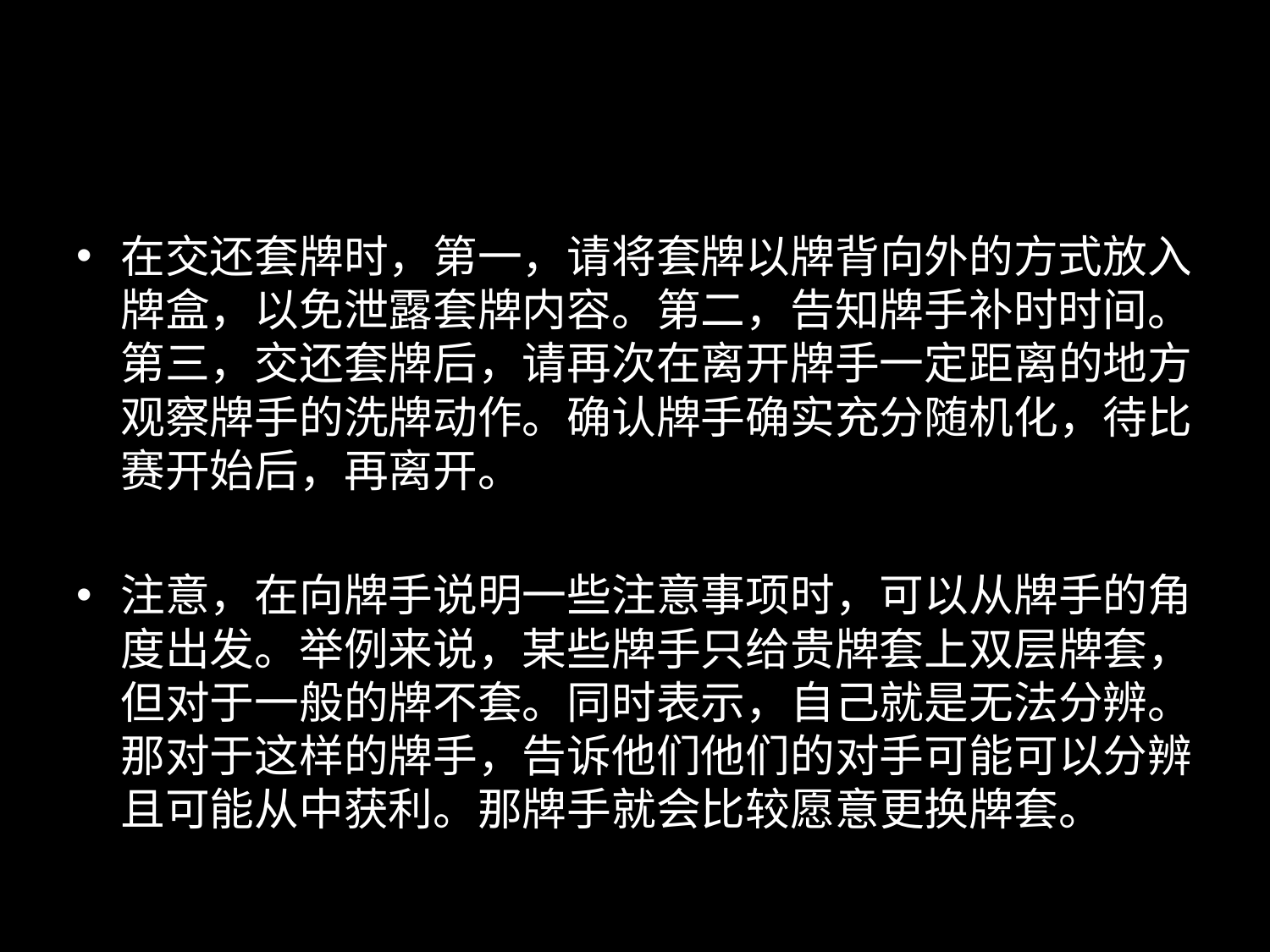

#
在交还套牌时，第一，请将套牌以牌背向外的方式放入牌盒，以免泄露套牌内容。第二，告知牌手补时时间。第三，交还套牌后，请再次在离开牌手一定距离的地方观察牌手的洗牌动作。确认牌手确实充分随机化，待比赛开始后，再离开。

注意，在向牌手说明一些注意事项时，可以从牌手的角度出发。举例来说，某些牌手只给贵牌套上双层牌套，但对于一般的牌不套。同时表示，自己就是无法分辨。那对于这样的牌手，告诉他们他们的对手可能可以分辨且可能从中获利。那牌手就会比较愿意更换牌套。